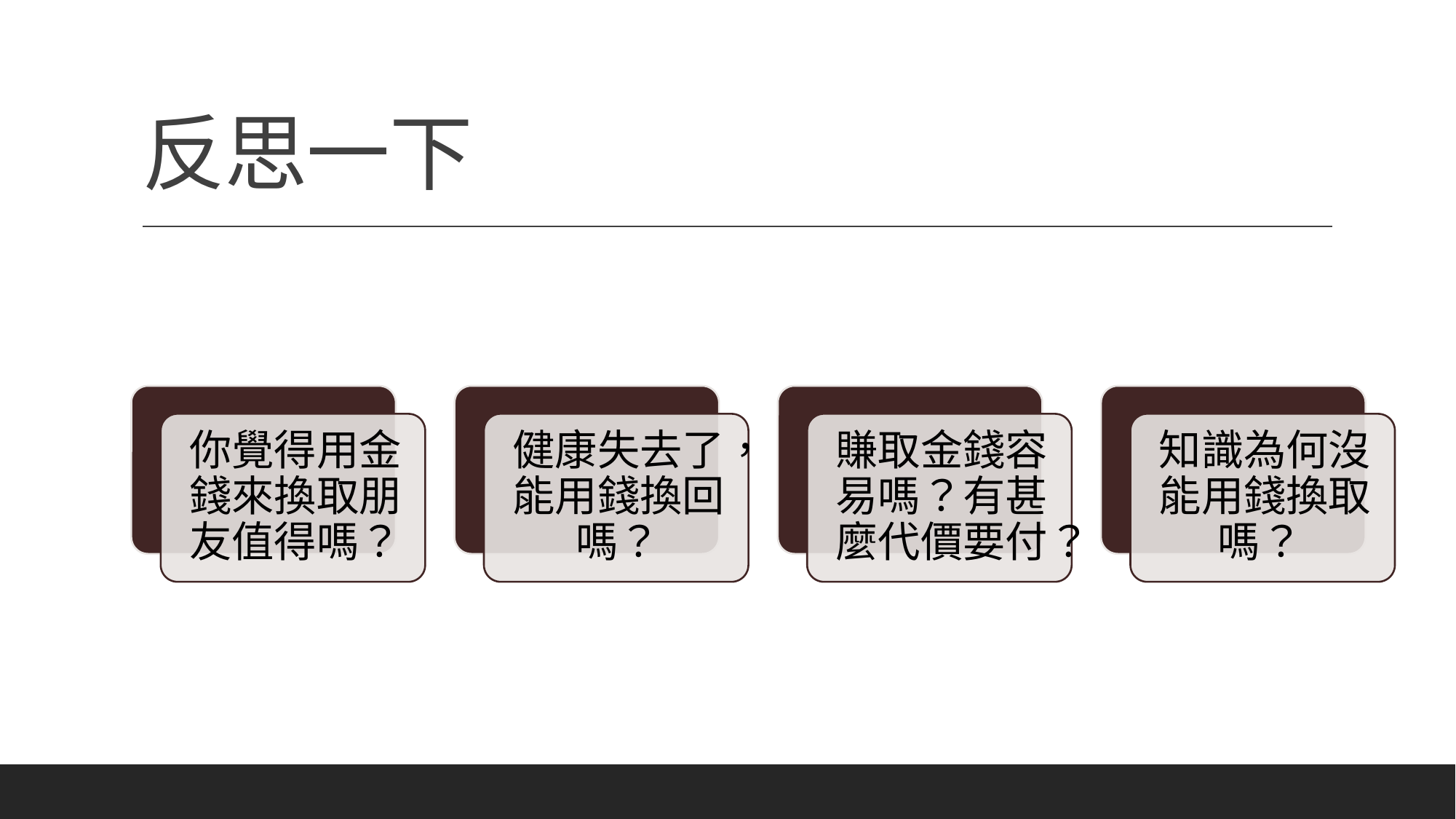

# 反思一下
你覺得用金錢來換取朋友值得嗎？
健康失去了，能用錢換回嗎？
賺取金錢容易嗎？有甚麼代價要付？
知識為何沒能用錢換取嗎？